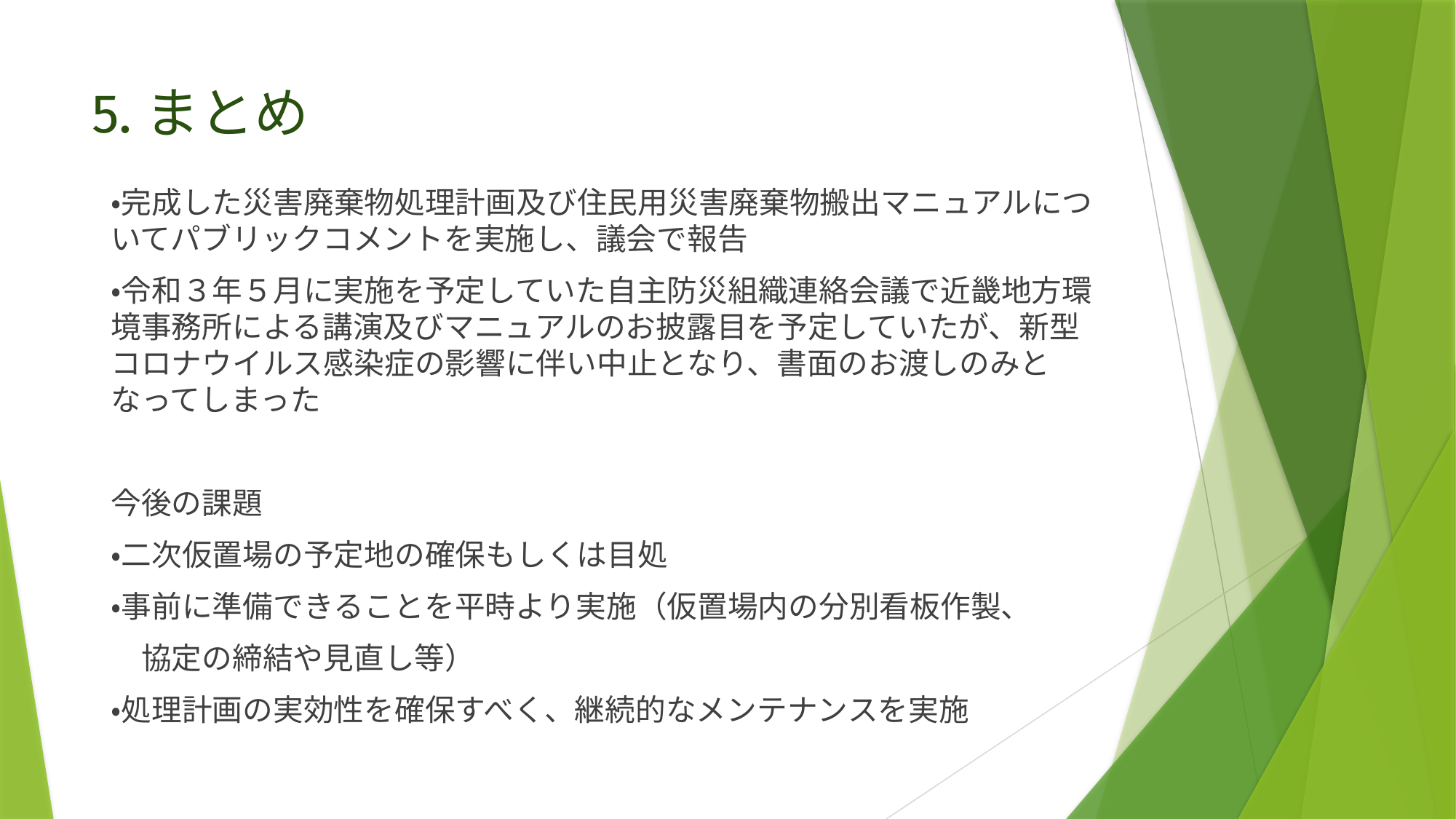

# 5.まとめ
・完成した災害廃棄物処理計画及び住民用災害廃棄物搬出マニュアルについてパブリックコメントを実施し、議会で報告
・令和３年５月に実施を予定していた自主防災組織連絡会議で近畿地方環境事務所による講演及びマニュアルのお披露目を予定していたが、新型コロナウイルス感染症の影響に伴い中止となり、書面のお渡しのみとなってしまった

今後の課題
・二次仮置場の予定地の確保もしくは目処
・事前に準備できることを平時より実施（仮置場内の分別看板作製、
　協定の締結や見直し等）
・処理計画の実効性を確保すべく、継続的なメンテナンスを実施